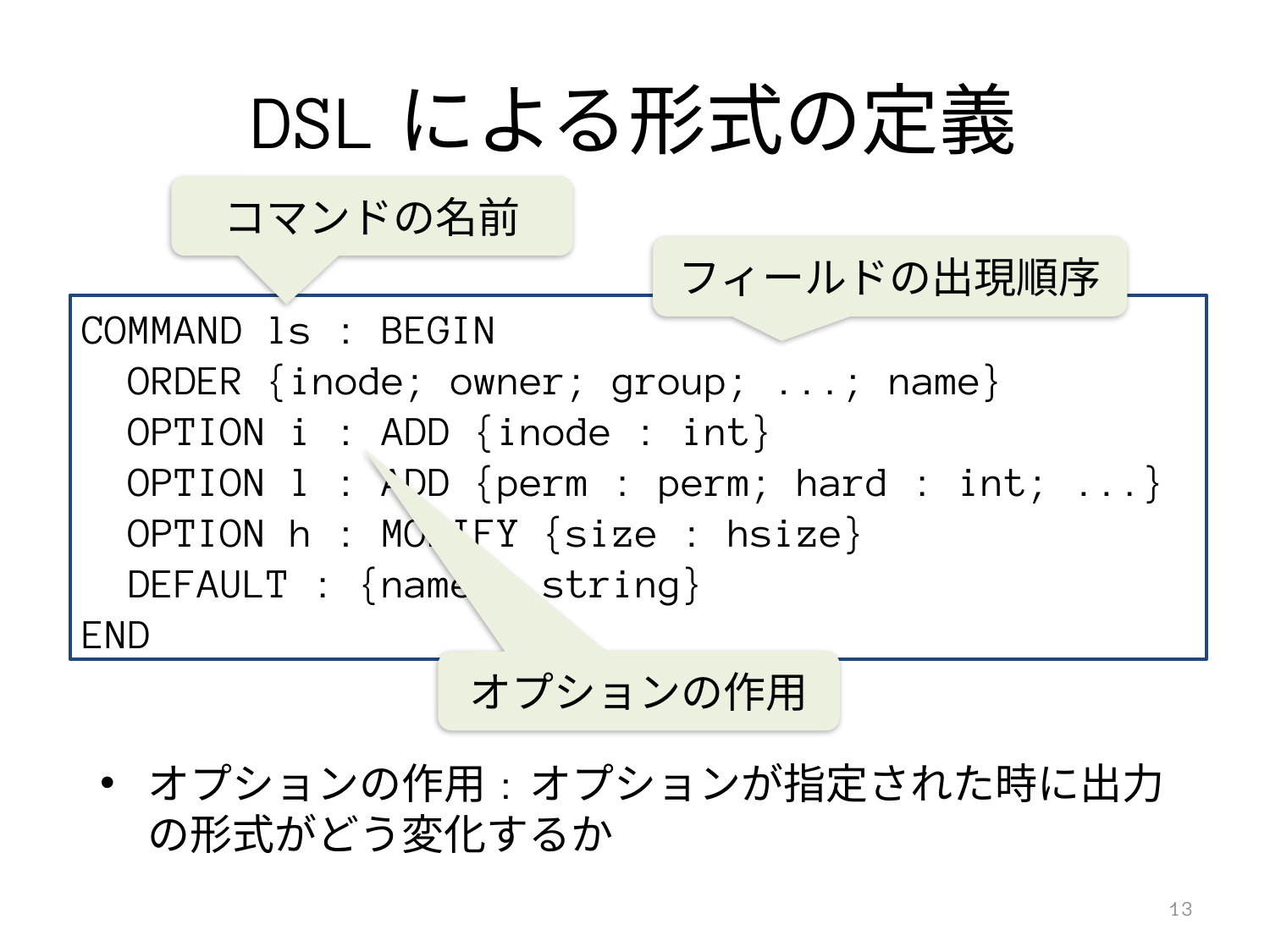

# DSLによる形式の定義
コマンドの名前
フィールドの出現順序
COMMAND ls : BEGIN
  ORDER {inode; owner; group; ...; name}
  OPTION i : ADD {inode : int}
  OPTION l : ADD {perm : perm; hard : int; ...}
  OPTION h : MODIFY {size : hsize}
  DEFAULT : {name : string}
END
オプションの作用
オプションの作用:オプションが指定された時に出力の形式がどう変化するか
13